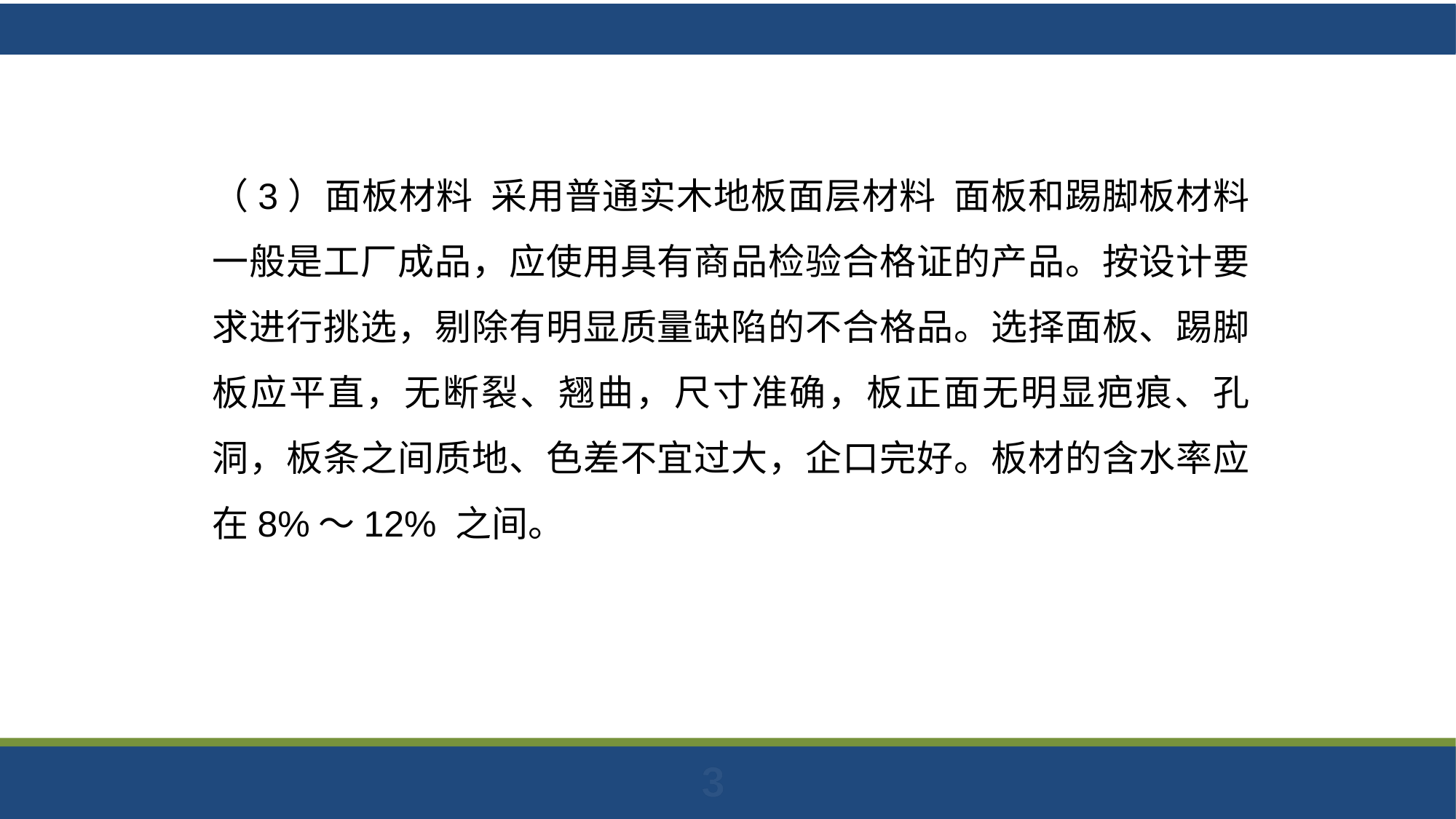

（3）面板材料  采用普通实木地板面层材料  面板和踢脚板材料一般是工厂成品，应使用具有商品检验合格证的产品。按设计要求进行挑选，剔除有明显质量缺陷的不合格品。选择面板、踢脚板应平直，无断裂、翘曲，尺寸准确，板正面无明显疤痕、孔洞，板条之间质地、色差不宜过大，企口完好。板材的含水率应在8%～12% 之间。

3